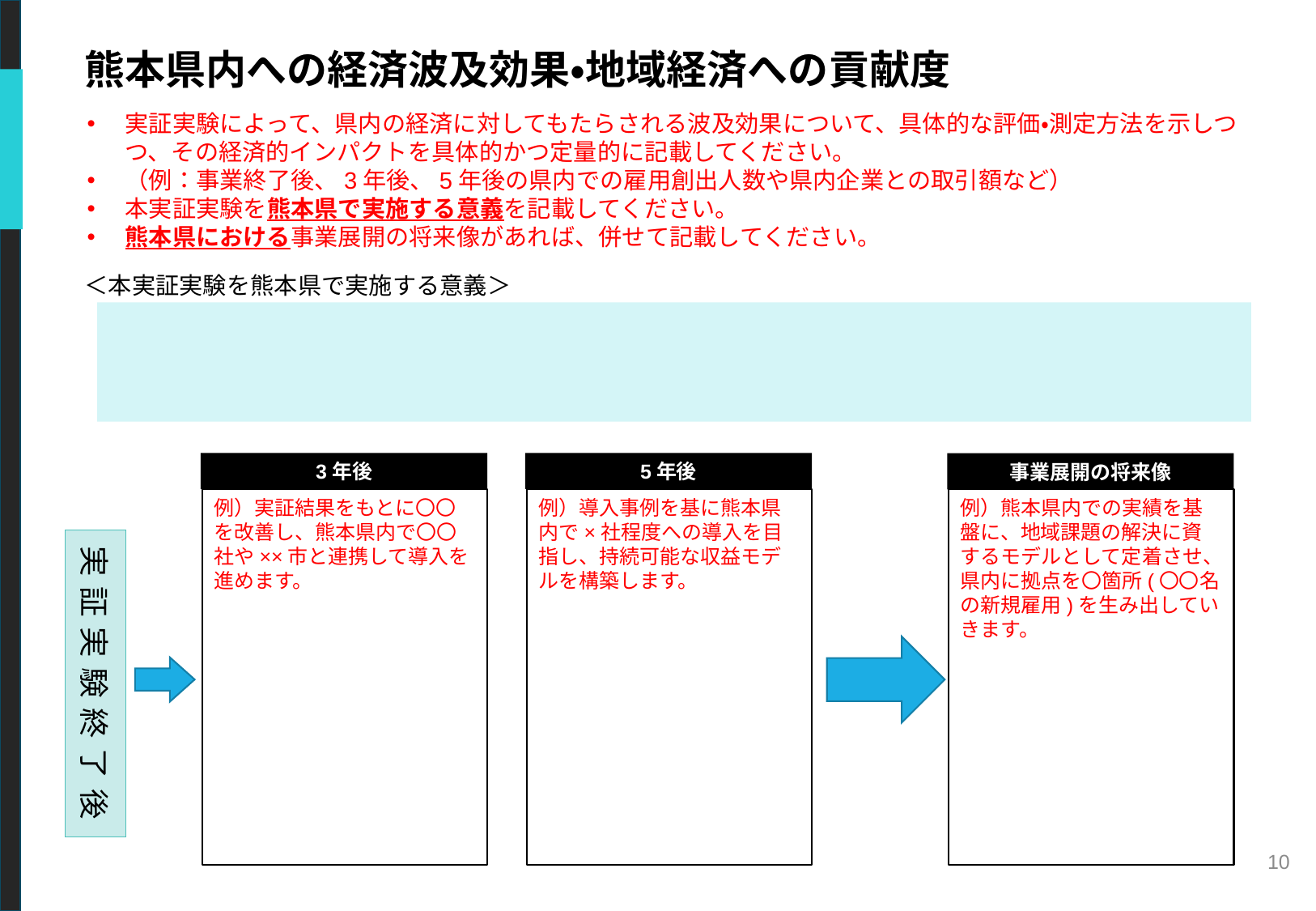

熊本県内への経済波及効果・地域経済への貢献度

実証実験によって、県内の経済に対してもたらされる波及効果について、具体的な評価・測定方法を示しつつ、その経済的インパクトを具体的かつ定量的に記載してください。
（例：事業終了後、3年後、5年後の県内での雇用創出人数や県内企業との取引額など）
本実証実験を熊本県で実施する意義を記載してください。
熊本県における事業展開の将来像があれば、併せて記載してください。

＜本実証実験を熊本県で実施する意義＞

3年後
5年後
事業展開の将来像
例）実証結果をもとに〇〇を改善し、熊本県内で〇〇社や××市と連携して導入を進めます。

例）導入事例を基に熊本県内で×社程度への導入を目指し、持続可能な収益モデルを構築します。

例）熊本県内での実績を基盤に、地域課題の解決に資するモデルとして定着させ、県内に拠点を〇箇所(〇〇名の新規雇用)を生み出していきます。

実証実験終了後

10